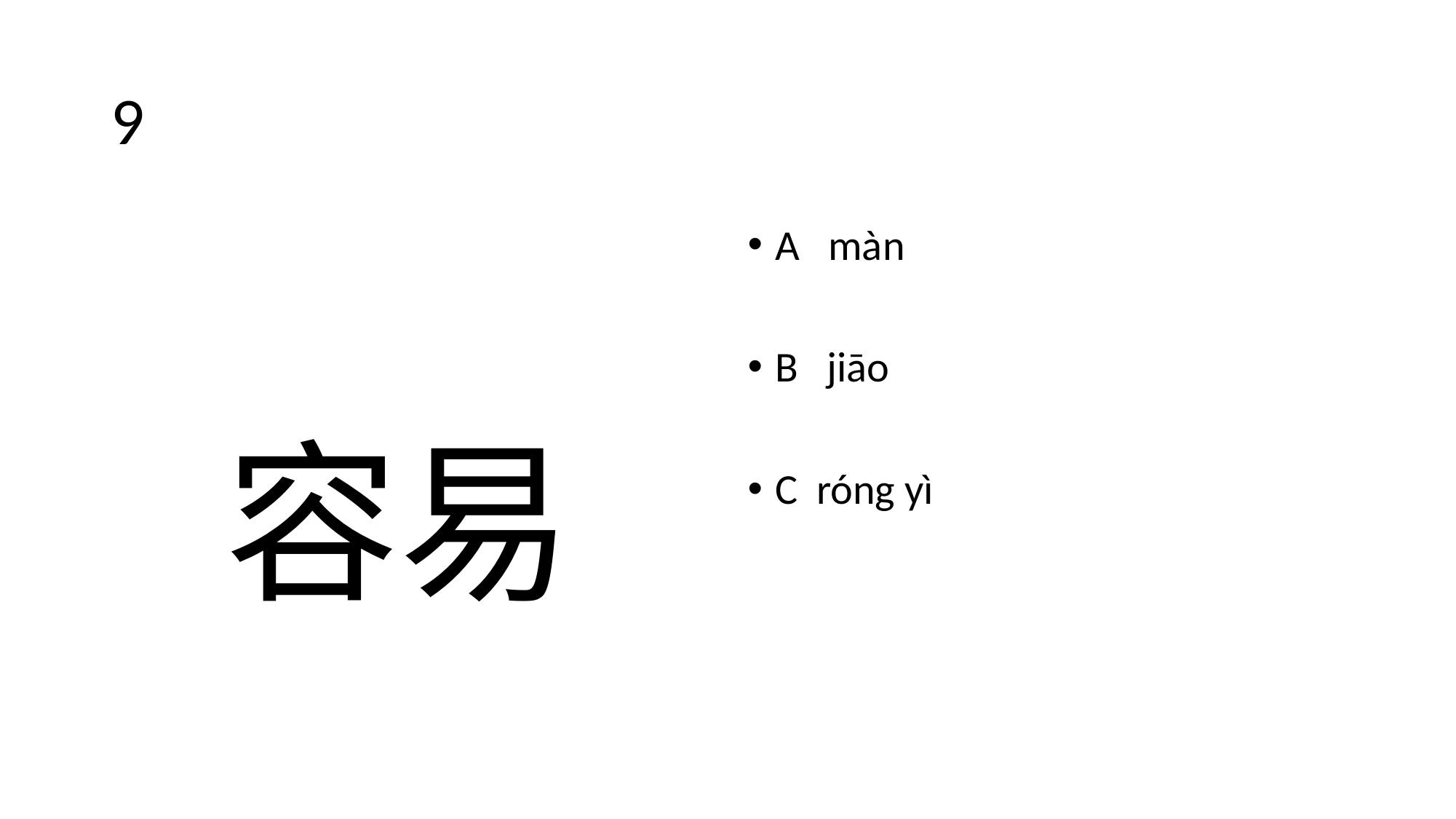

# 9

A   màn

B   jiāo

C  róng yì
容易